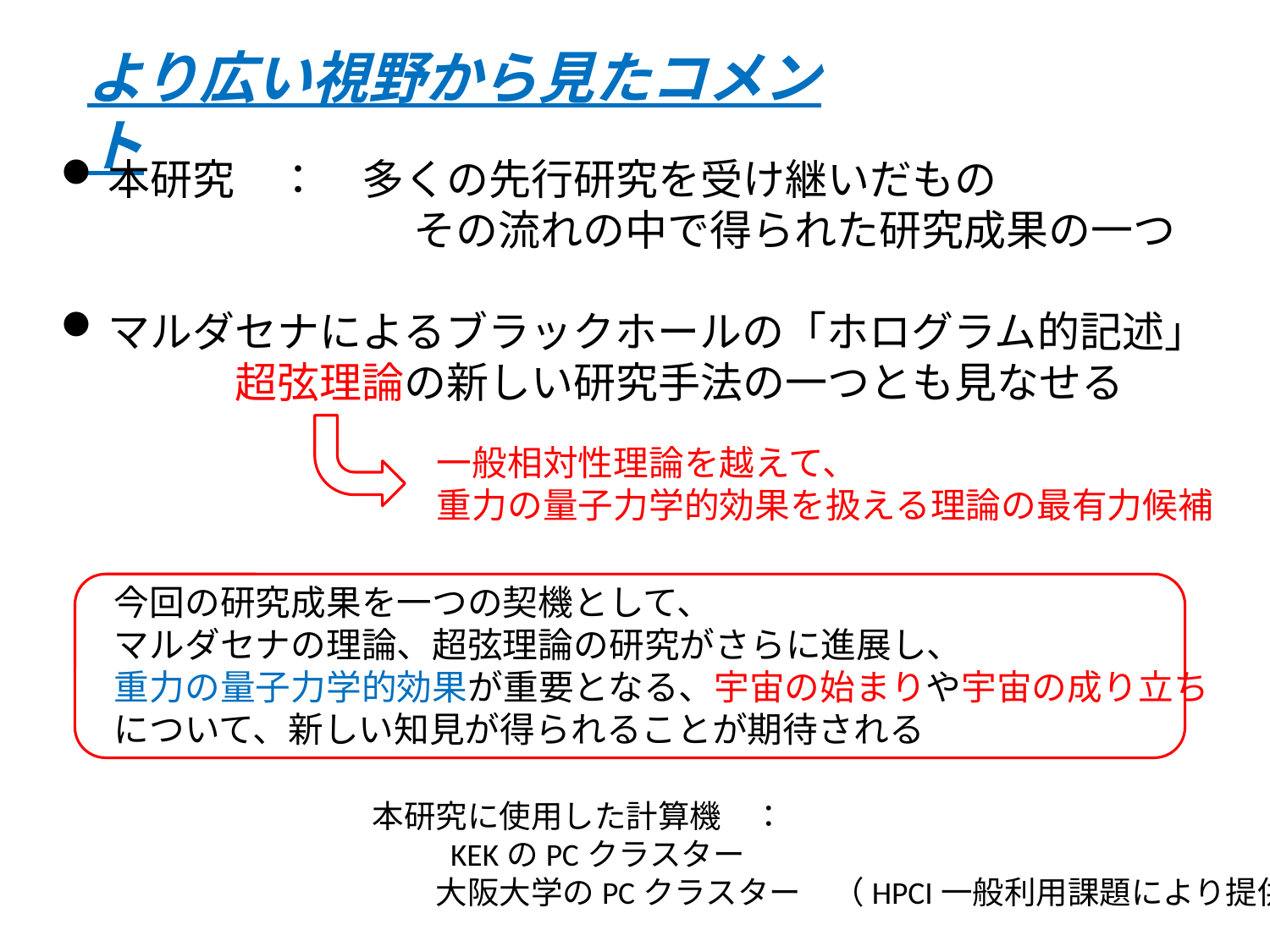

より広い視野から見たコメント
本研究　：　多くの先行研究を受け継いだもの
　　　　　　　 その流れの中で得られた研究成果の一つ

マルダセナによるブラックホールの「ホログラム的記述」
　　　超弦理論の新しい研究手法の一つとも見なせる

一般相対性理論を越えて、
重力の量子力学的効果を扱える理論の最有力候補

今回の研究成果を一つの契機として、
マルダセナの理論、超弦理論の研究がさらに進展し、
重力の量子力学的効果が重要となる、宇宙の始まりや宇宙の成り立ち
について、新しい知見が得られることが期待される
本研究に使用した計算機　：
　　 KEKのPCクラスター
　　大阪大学のPCクラスター　（HPCI一般利用課題により提供）